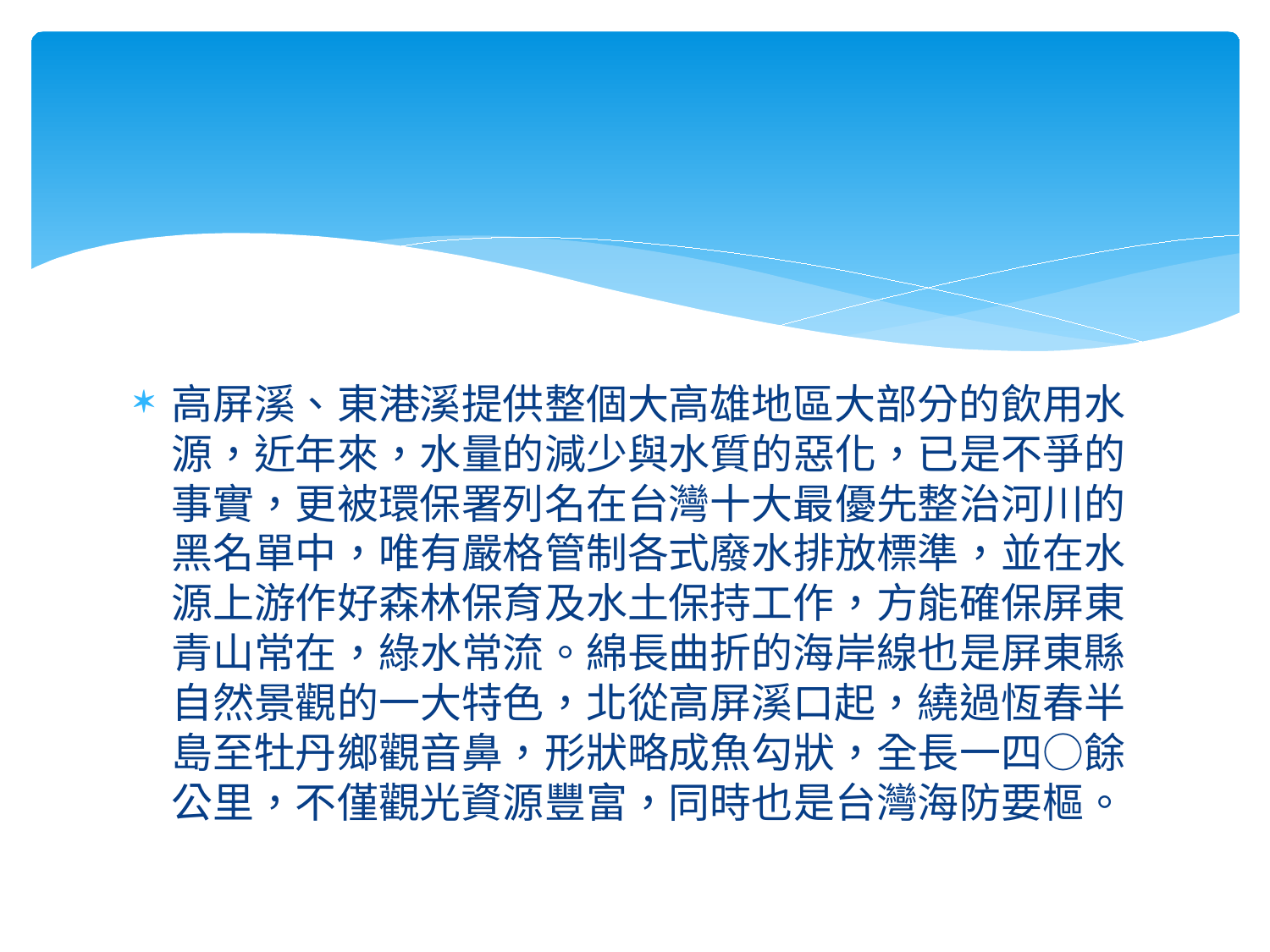

#
高屏溪、東港溪提供整個大高雄地區大部分的飲用水源，近年來，水量的減少與水質的惡化，已是不爭的事實，更被環保署列名在台灣十大最優先整治河川的黑名單中，唯有嚴格管制各式廢水排放標準，並在水源上游作好森林保育及水土保持工作，方能確保屏東青山常在，綠水常流。綿長曲折的海岸線也是屏東縣自然景觀的一大特色，北從高屏溪口起，繞過恆春半島至牡丹鄉觀音鼻，形狀略成魚勾狀，全長一四○餘公里，不僅觀光資源豐富，同時也是台灣海防要樞。